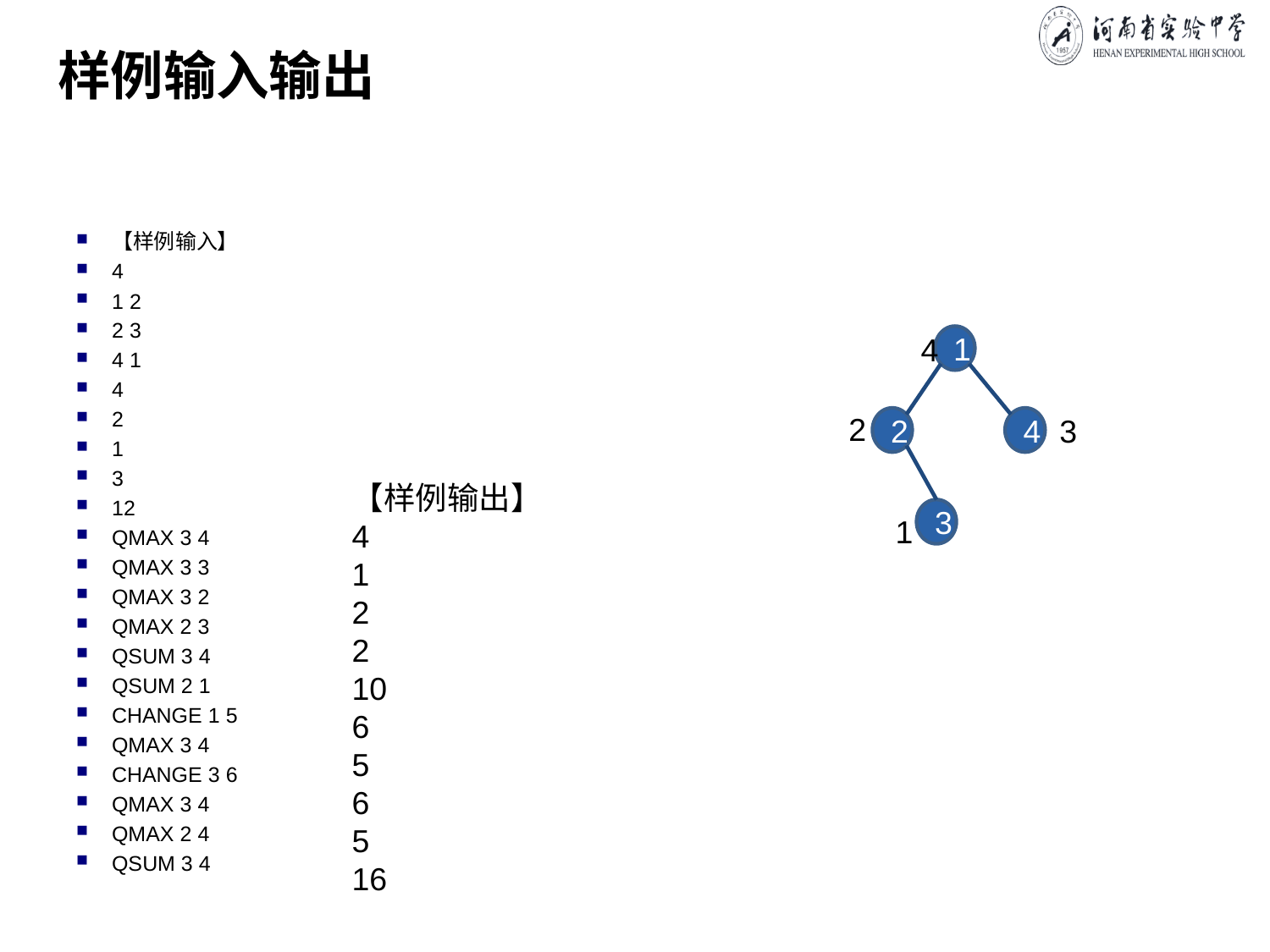

# 样例输入输出
【样例输入】
4
1 2
2 3
4 1
4
2
1
3
12
QMAX 3 4
QMAX 3 3
QMAX 3 2
QMAX 2 3
QSUM 3 4
QSUM 2 1
CHANGE 1 5
QMAX 3 4
CHANGE 3 6
QMAX 3 4
QMAX 2 4
QSUM 3 4
1
4
2
4
2
3
【样例输出】
4
1
2
2
10
6
5
6
5
16
3
1